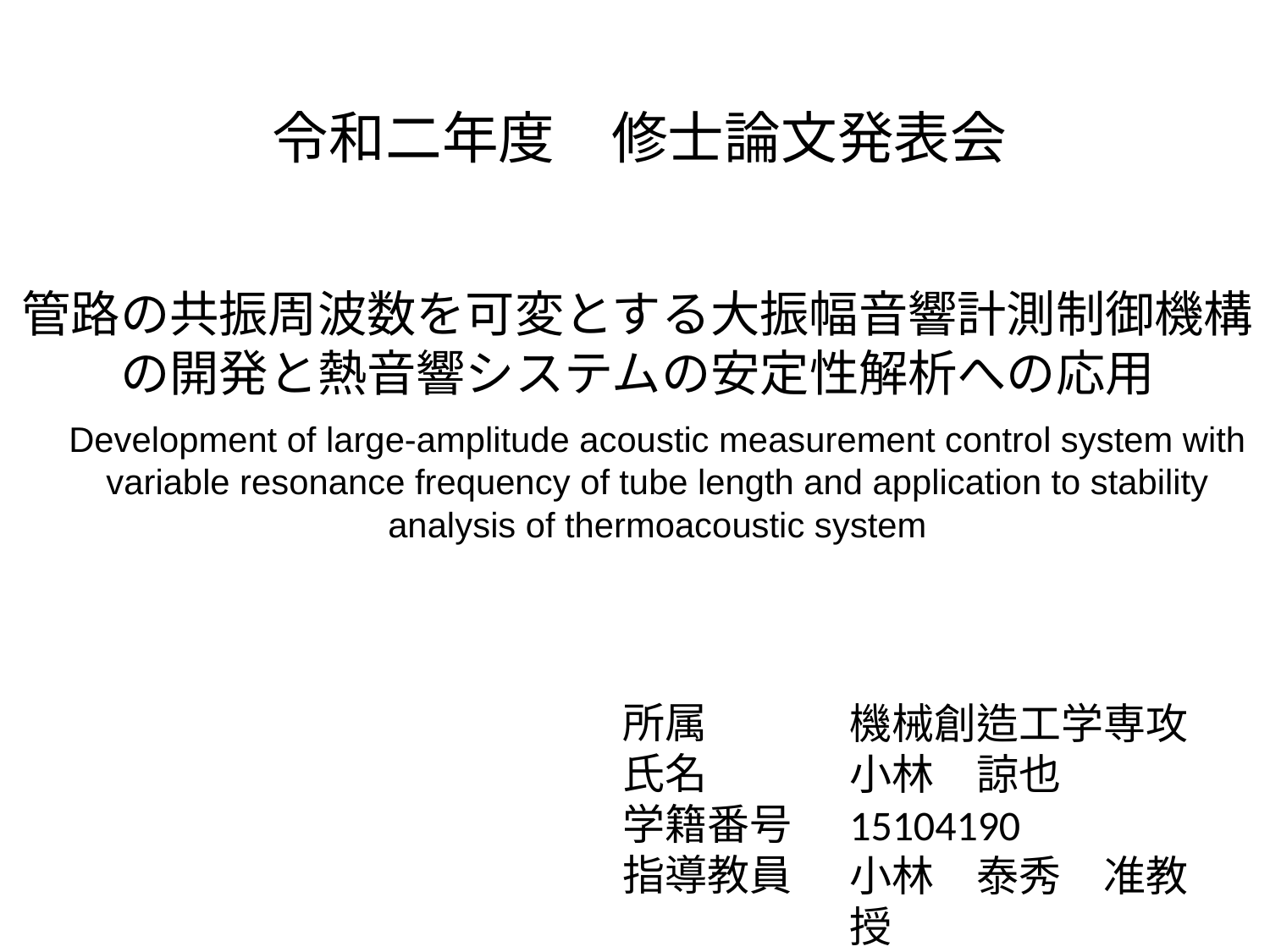

令和二年度　修士論文発表会
管路の共振周波数を可変とする大振幅音響計測制御機構の開発と熱音響システムの安定性解析への応用
Development of large-amplitude acoustic measurement control system with variable resonance frequency of tube length and application to stability analysis of thermoacoustic system
所属
氏名
学籍番号
指導教員
機械創造工学専攻
小林　諒也
15104190
小林　泰秀　准教授